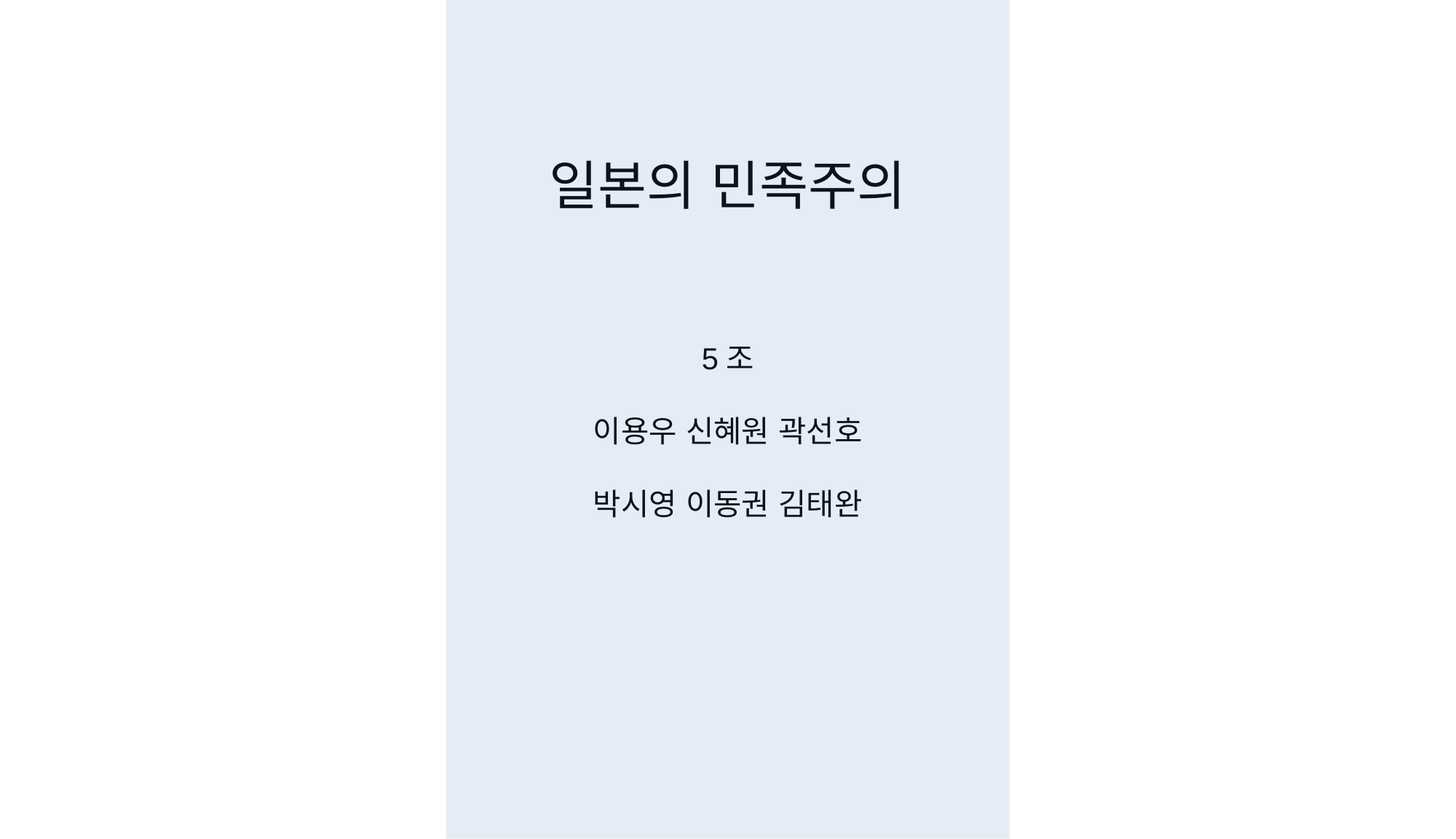

일본의 민족주의
5조

이용우 신혜원 곽선호

박시영 이동권 김태완